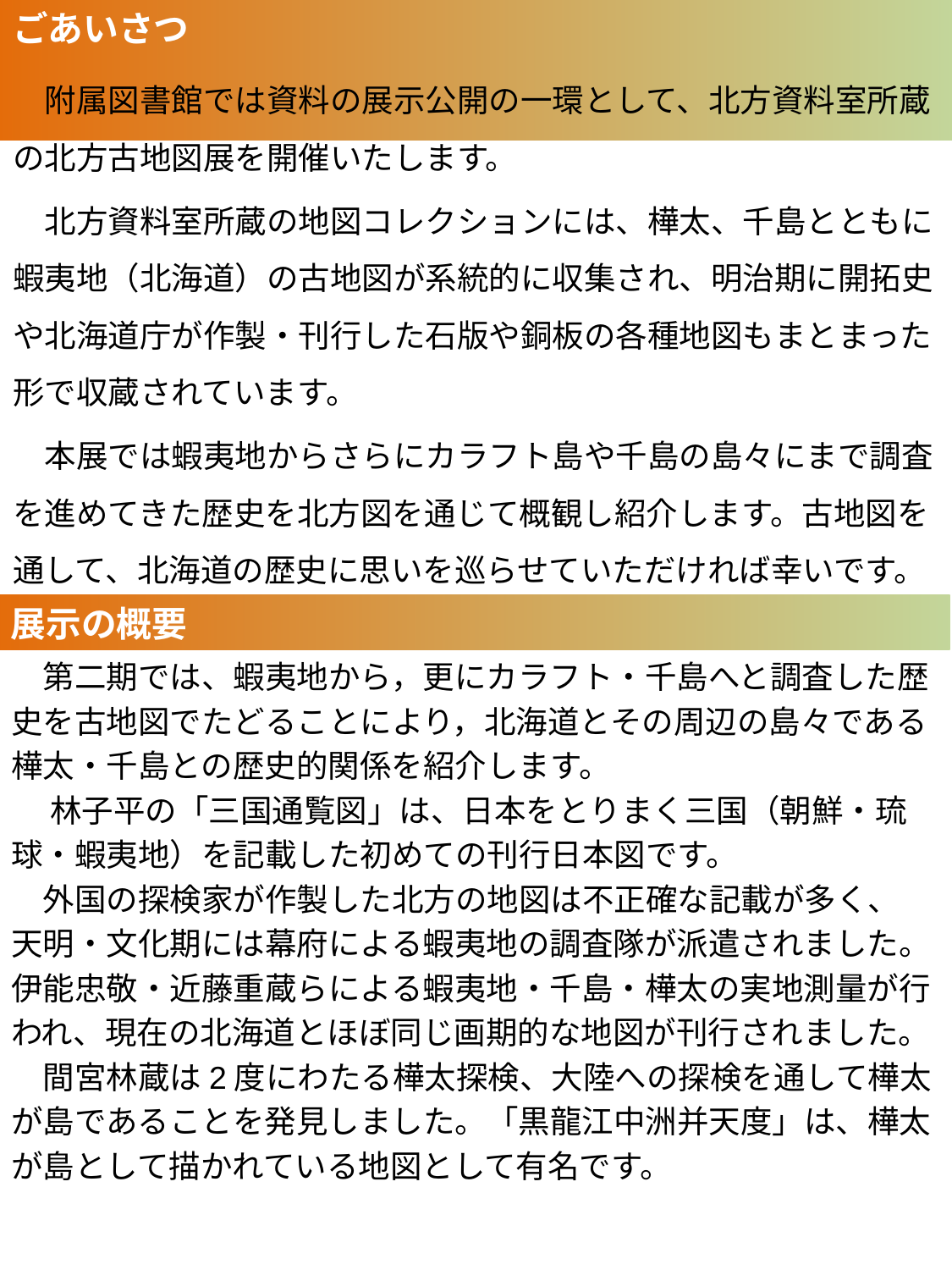

# ごあいさつ
　附属図書館では資料の展示公開の一環として、北方資料室所蔵の北方古地図展を開催いたします。
　北方資料室所蔵の地図コレクションには、樺太、千島とともに蝦夷地（北海道）の古地図が系統的に収集され、明治期に開拓史や北海道庁が作製・刊行した石版や銅板の各種地図もまとまった形で収蔵されています。
　本展では蝦夷地からさらにカラフト島や千島の島々にまで調査を進めてきた歴史を北方図を通じて概観し紹介します。古地図を通して、北海道の歴史に思いを巡らせていただければ幸いです。
展示の概要
　第二期では、蝦夷地から，更にカラフト・千島へと調査した歴
史を古地図でたどることにより，北海道とその周辺の島々である
樺太・千島との歴史的関係を紹介します。
　 林子平の「三国通覧図」は、日本をとりまく三国（朝鮮・琉
球・蝦夷地）を記載した初めての刊行日本図です。
　外国の探検家が作製した北方の地図は不正確な記載が多く、
天明・文化期には幕府による蝦夷地の調査隊が派遣されました。
伊能忠敬・近藤重蔵らによる蝦夷地・千島・樺太の実地測量が行
われ、現在の北海道とほぼ同じ画期的な地図が刊行されました。
　間宮林蔵は2度にわたる樺太探検、大陸への探検を通して樺太
が島であることを発見しました。「黒龍江中洲并天度」は、樺太
が島として描かれている地図として有名です。